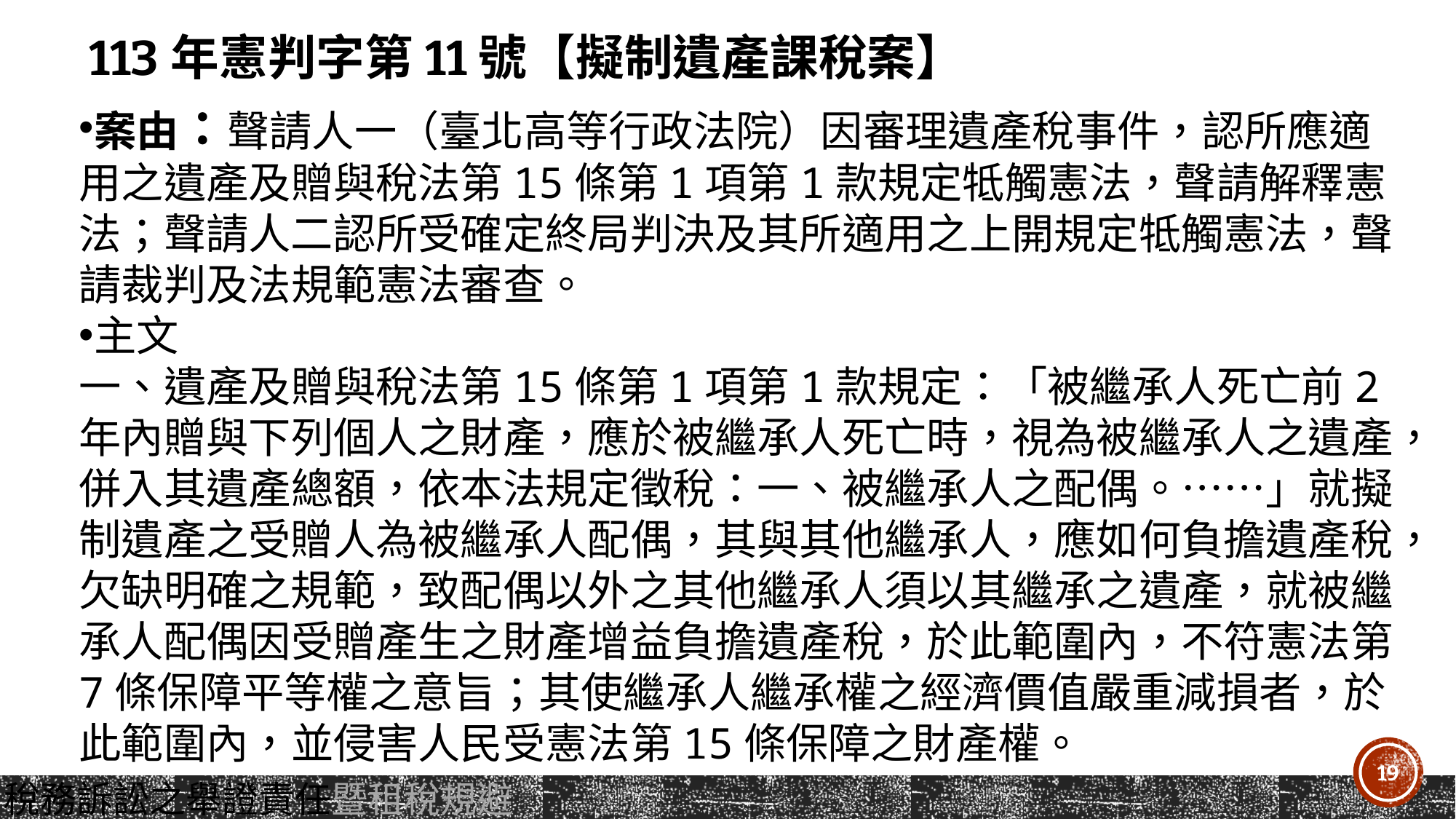

# 113年憲判字第11號【擬制遺產課稅案】
案由：聲請人一（臺北高等行政法院）因審理遺產稅事件，認所應適用之遺產及贈與稅法第15條第1項第1款規定牴觸憲法，聲請解釋憲法；聲請人二認所受確定終局判決及其所適用之上開規定牴觸憲法，聲請裁判及法規範憲法審查。
主文
一、遺產及贈與稅法第15條第1項第1款規定：「被繼承人死亡前2年內贈與下列個人之財產，應於被繼承人死亡時，視為被繼承人之遺產，併入其遺產總額，依本法規定徵稅：一、被繼承人之配偶。……」就擬制遺產之受贈人為被繼承人配偶，其與其他繼承人，應如何負擔遺產稅，欠缺明確之規範，致配偶以外之其他繼承人須以其繼承之遺產，就被繼承人配偶因受贈產生之財產增益負擔遺產稅，於此範圍內，不符憲法第7條保障平等權之意旨；其使繼承人繼承權之經濟價值嚴重減損者，於此範圍內，並侵害人民受憲法第15條保障之財產權。
19